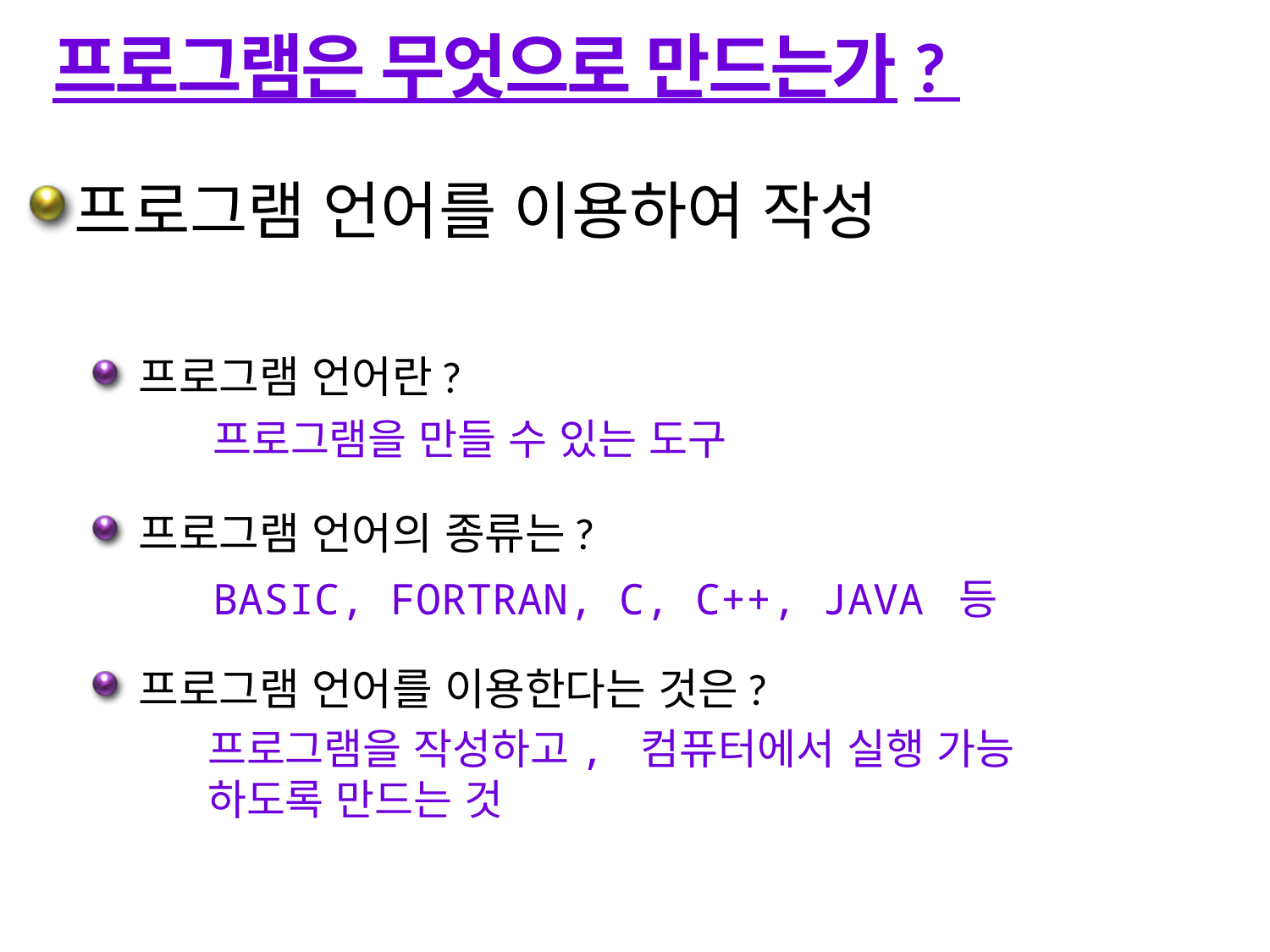

# 프로그램은 무엇으로 만드는가?
프로그램 언어를 이용하여 작성

프로그램 언어란?

프로그램 언어의 종류는?

프로그램 언어를 이용한다는 것은?
프로그램을 만들 수 있는 도구
BASIC, FORTRAN, C, C++, JAVA 등
프로그램을 작성하고, 컴퓨터에서 실행 가능
하도록 만드는 것